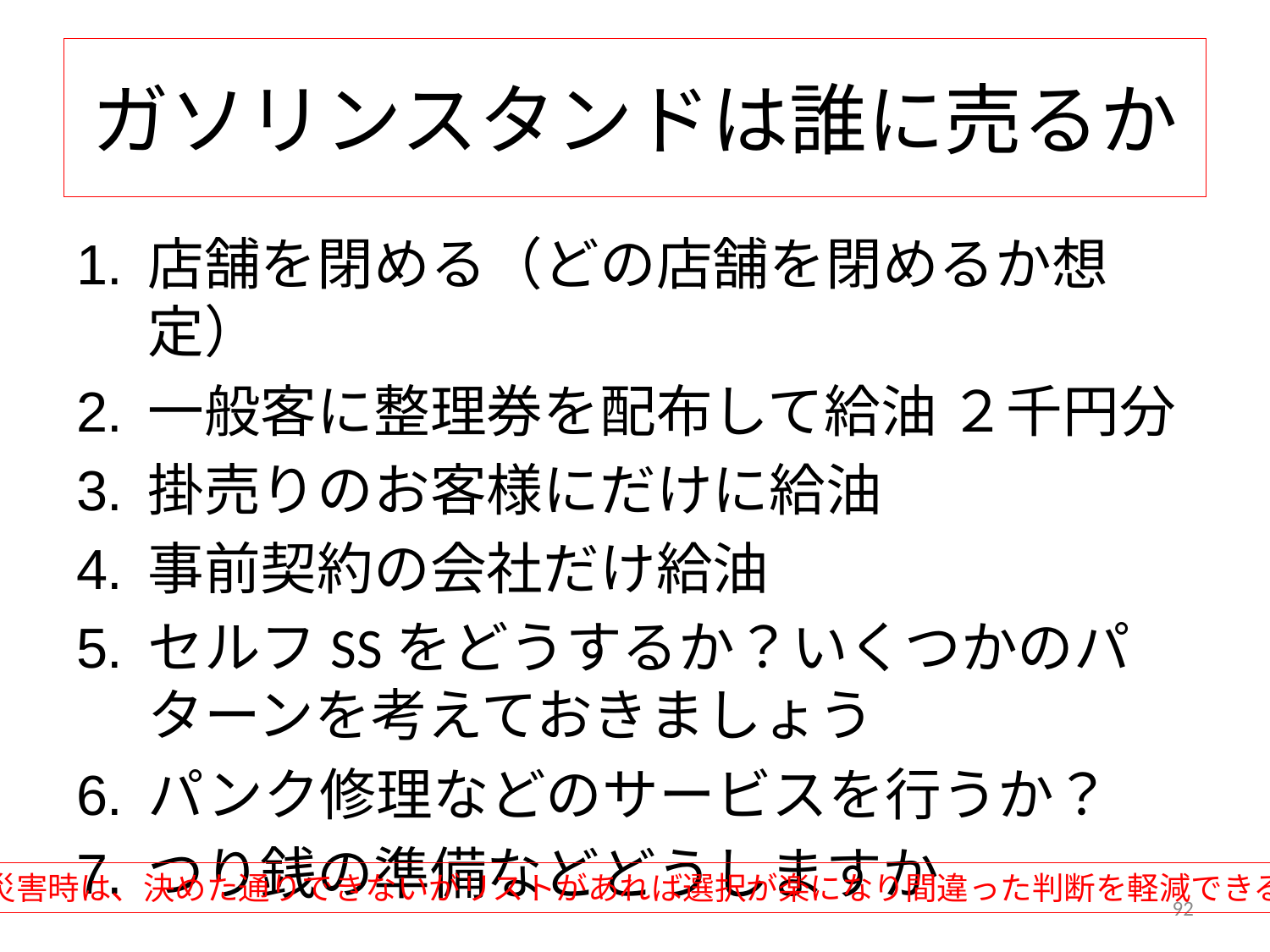

# ガソリンスタンドは誰に売るか
店舗を閉める（どの店舗を閉めるか想定）
一般客に整理券を配布して給油 ２千円分
掛売りのお客様にだけに給油
事前契約の会社だけ給油
セルフSSをどうするか？いくつかのパターンを考えておきましょう
パンク修理などのサービスを行うか？
つり銭の準備などどうしますか

災害時は、決めた通りできないがリストがあれば選択が楽になり間違った判断を軽減できる
92